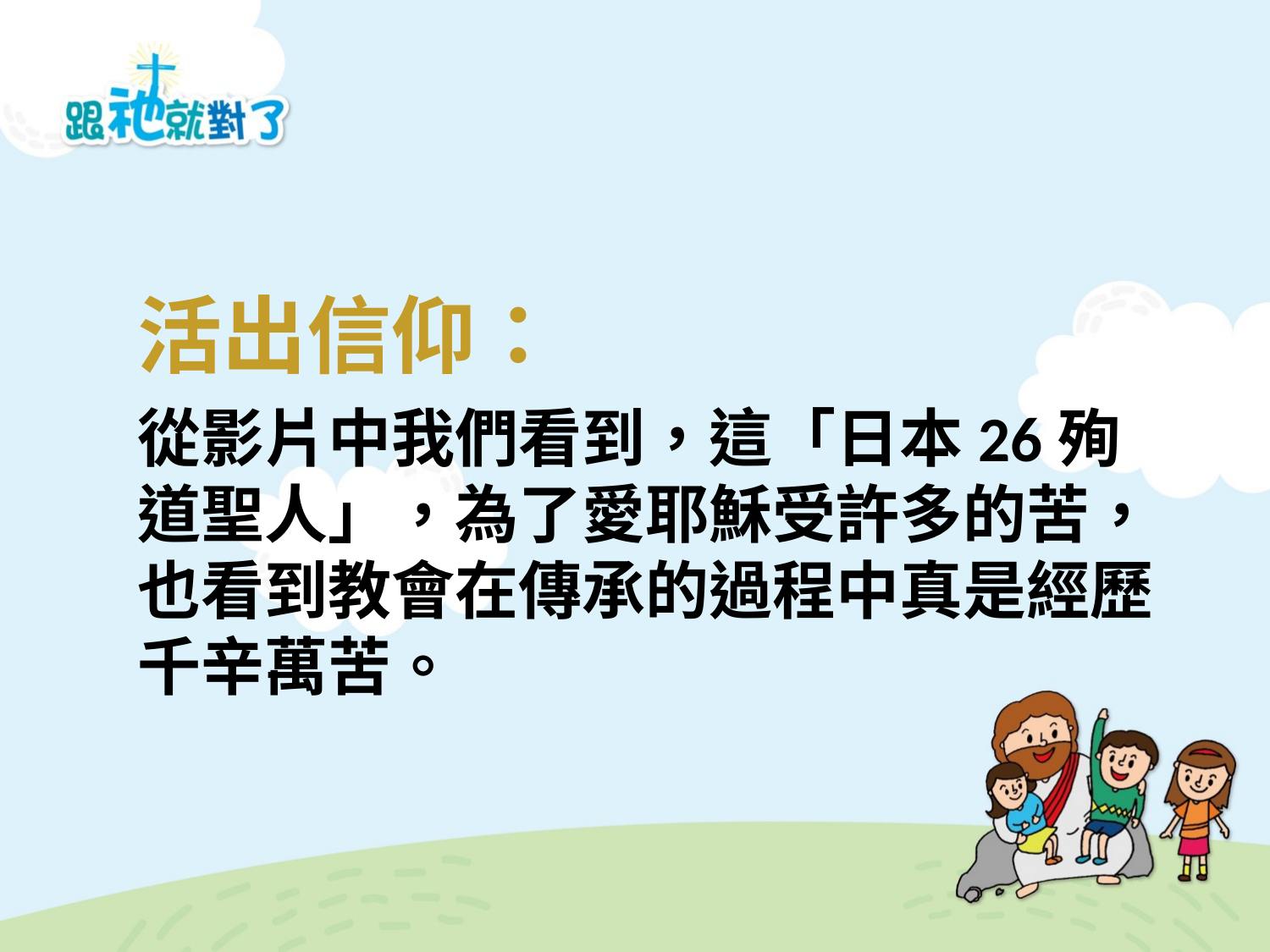

活出信仰：
從影片中我們看到，這「日本26殉道聖人」，為了愛耶穌受許多的苦，也看到教會在傳承的過程中真是經歷千辛萬苦。